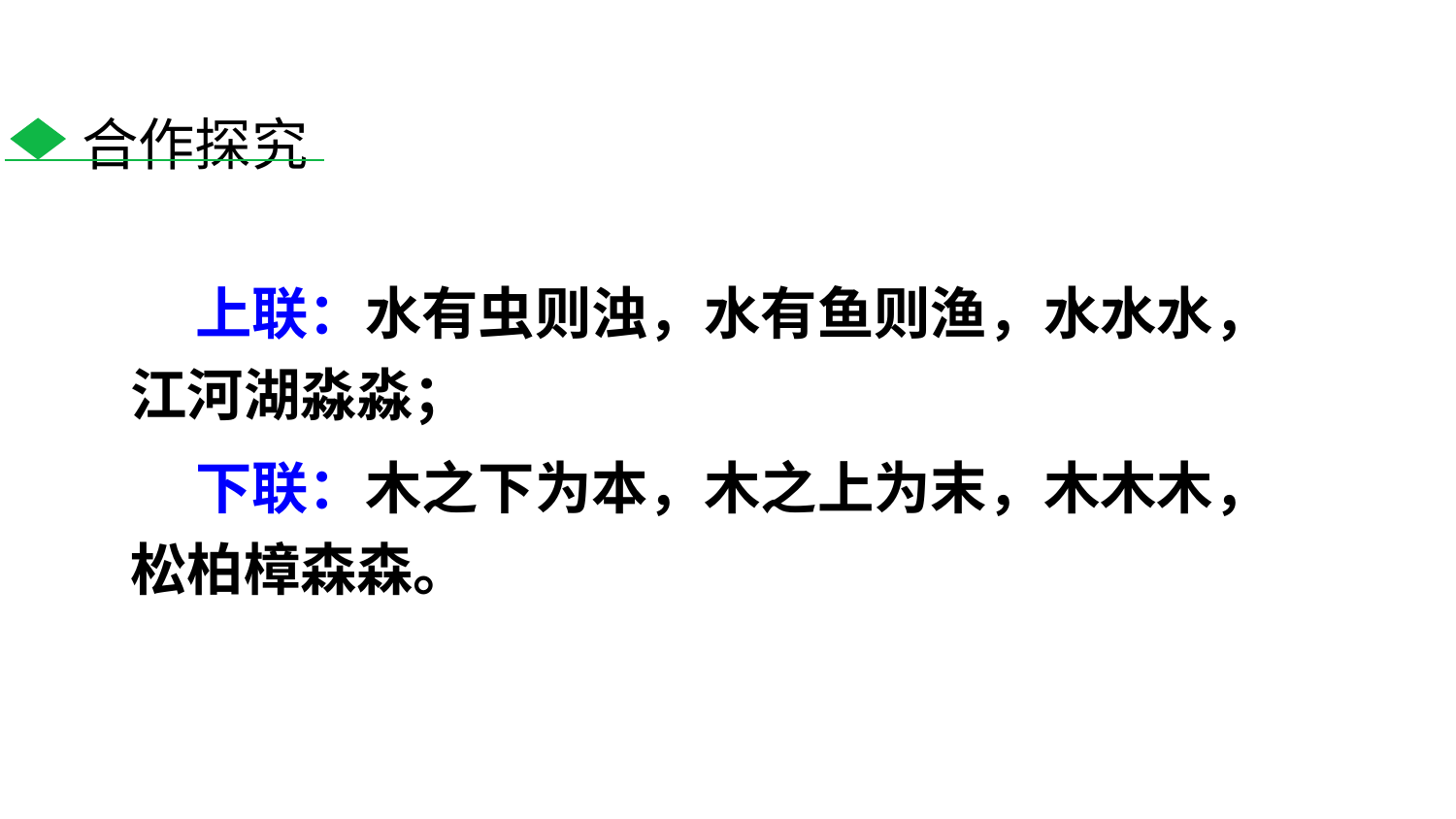

合作探究

    上联：水有虫则浊，水有鱼则渔，水水水，江河湖淼淼；
    下联：木之下为本，木之上为末，木木木，松柏樟森森。